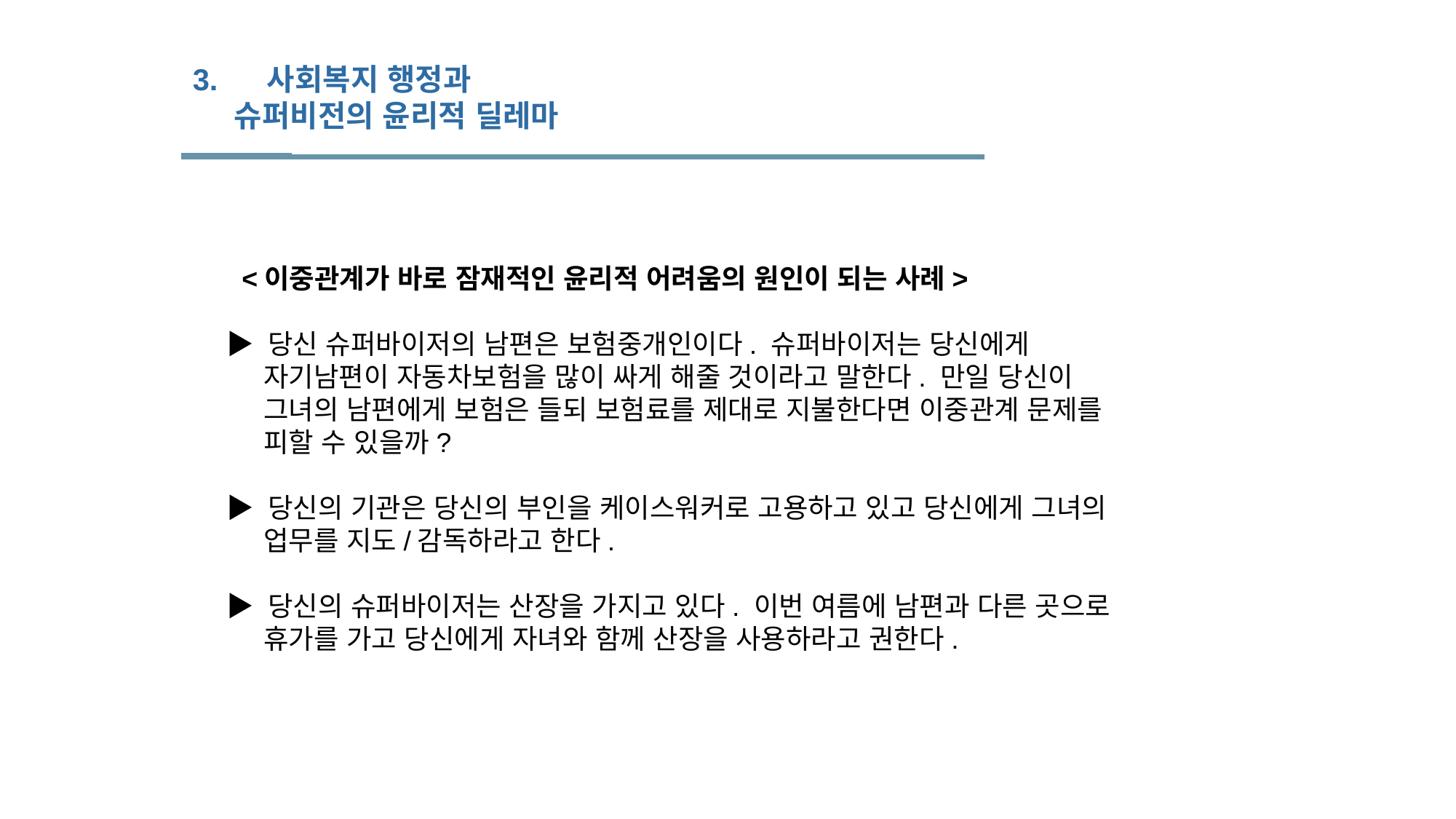

3.     사회복지 행정과
    슈퍼비전의 윤리적 딜레마

  <이중관계가 바로 잠재적인 윤리적 어려움의 원인이 되는 사례>

▶ 당신 슈퍼바이저의 남편은 보험중개인이다. 슈퍼바이저는 당신에게
    자기남편이 자동차보험을 많이 싸게 해줄 것이라고 말한다. 만일 당신이
    그녀의 남편에게 보험은 들되 보험료를 제대로 지불한다면 이중관계 문제를
    피할 수 있을까?

▶ 당신의 기관은 당신의 부인을 케이스워커로 고용하고 있고 당신에게 그녀의
    업무를 지도/감독하라고 한다.

▶ 당신의 슈퍼바이저는 산장을 가지고 있다. 이번 여름에 남편과 다른 곳으로
    휴가를 가고 당신에게 자녀와 함께 산장을 사용하라고 권한다.